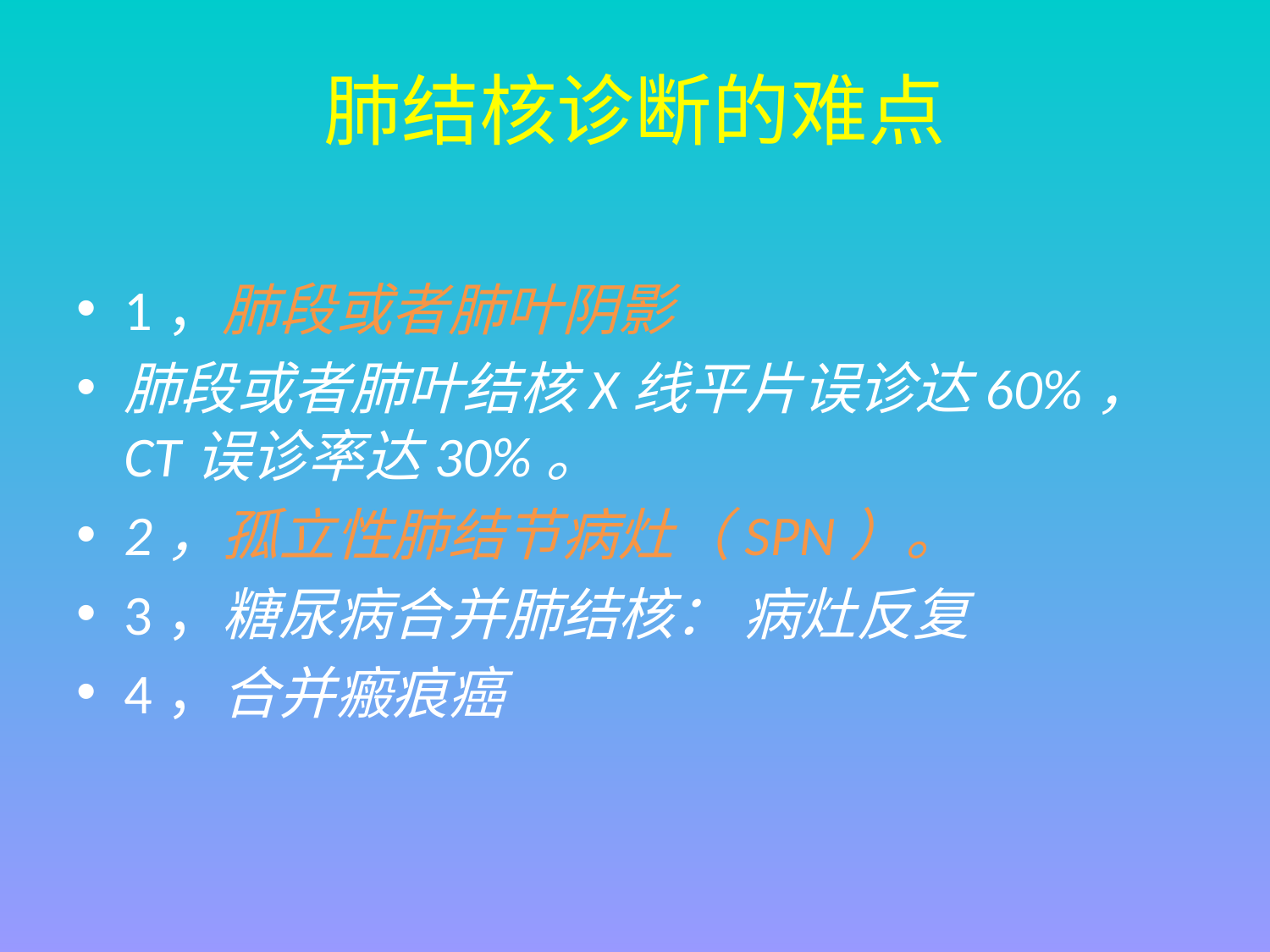

# 肺结核诊断的难点

1，肺段或者肺叶阴影
肺段或者肺叶结核X线平片误诊达60%，CT误诊率达30%。
2，孤立性肺结节病灶（SPN）。
3，糖尿病合并肺结核： 病灶反复
4，合并瘢痕癌